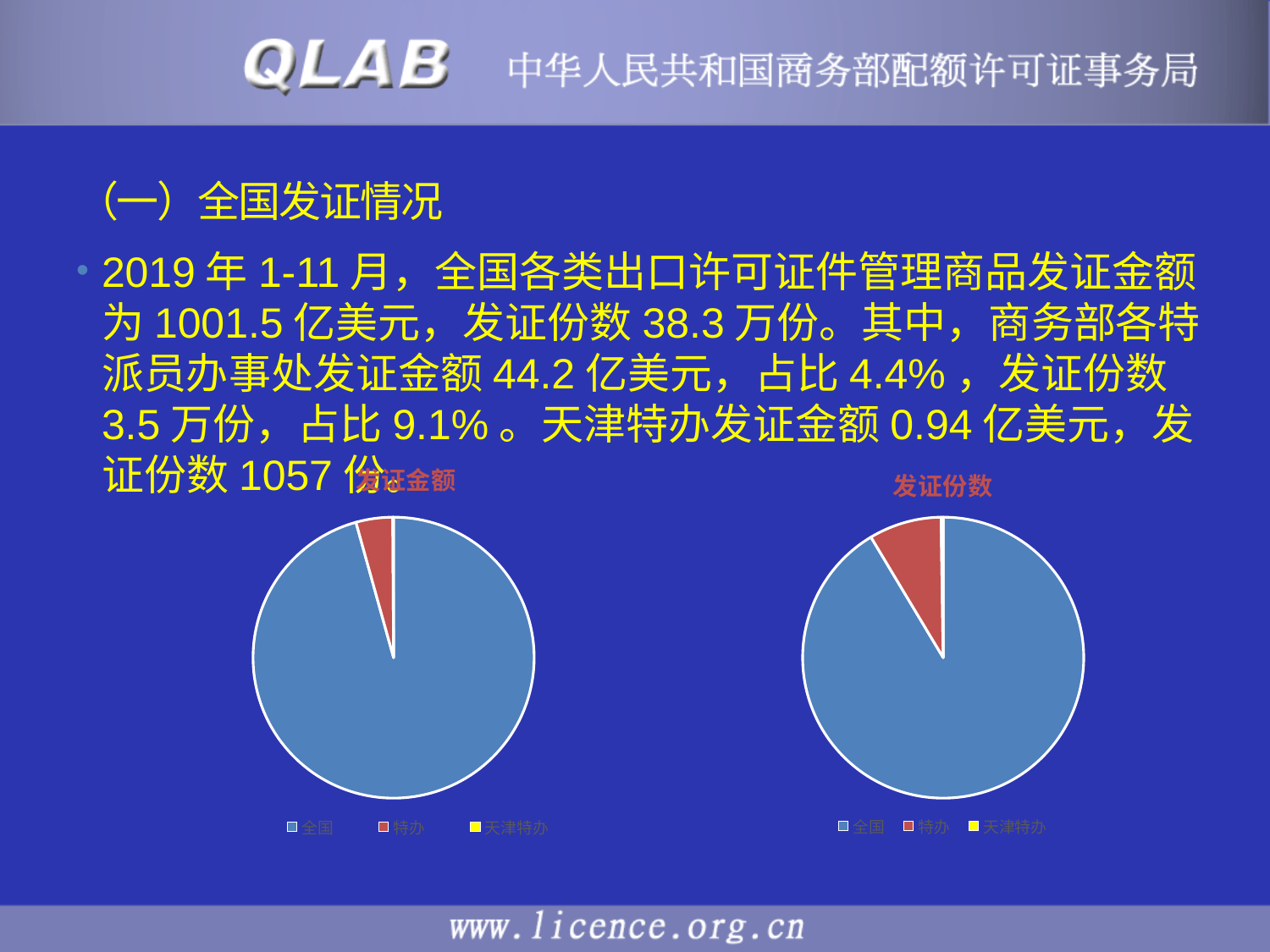

# （一）全国发证情况
2019年1-11月，全国各类出口许可证件管理商品发证金额为1001.5亿美元，发证份数38.3万份。其中，商务部各特派员办事处发证金额44.2亿美元，占比4.4%，发证份数3.5万份，占比9.1%。天津特办发证金额0.94亿美元，发证份数1057份。

### Chart: 发证金额

| Category | 销售额 |
|---|---|
| 全国 | 1001.5 |
| 特办 | 44.2 |
| 天津特办 | 0.94 |

### Chart: 发证份数

| Category | 销售额 |
|---|---|
| 全国 | 38.3 |
| 特办 | 3.5 |
| 天津特办 | 0.1 |